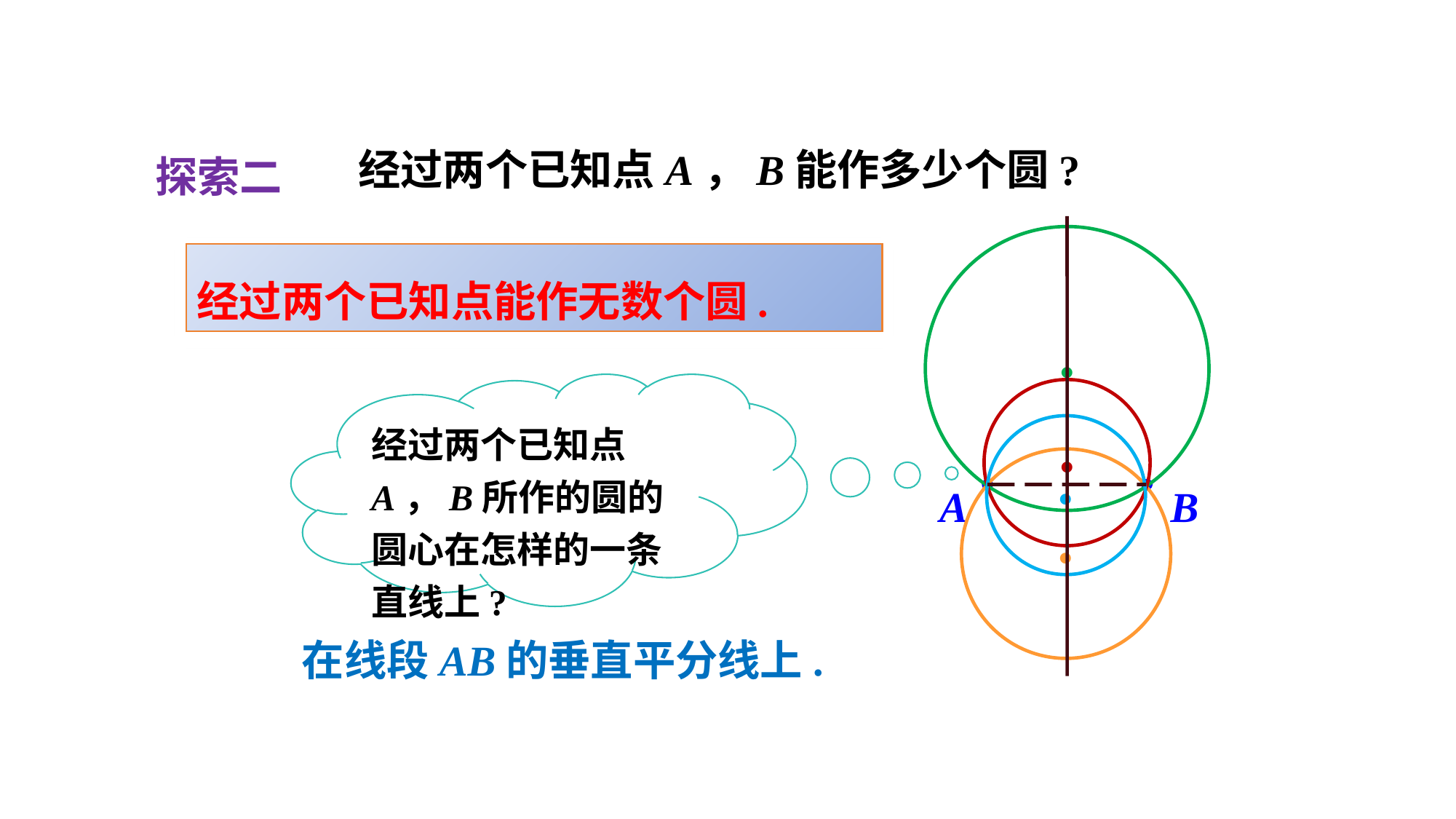

探索二
经过两个已知点A，B能作多少个圆?

·
经过两个已知点能作无数个圆.
经过两个已知点A，B所作的圆的圆心在怎样的一条直线上?
·
·
·
A
B

在线段AB的垂直平分线上.